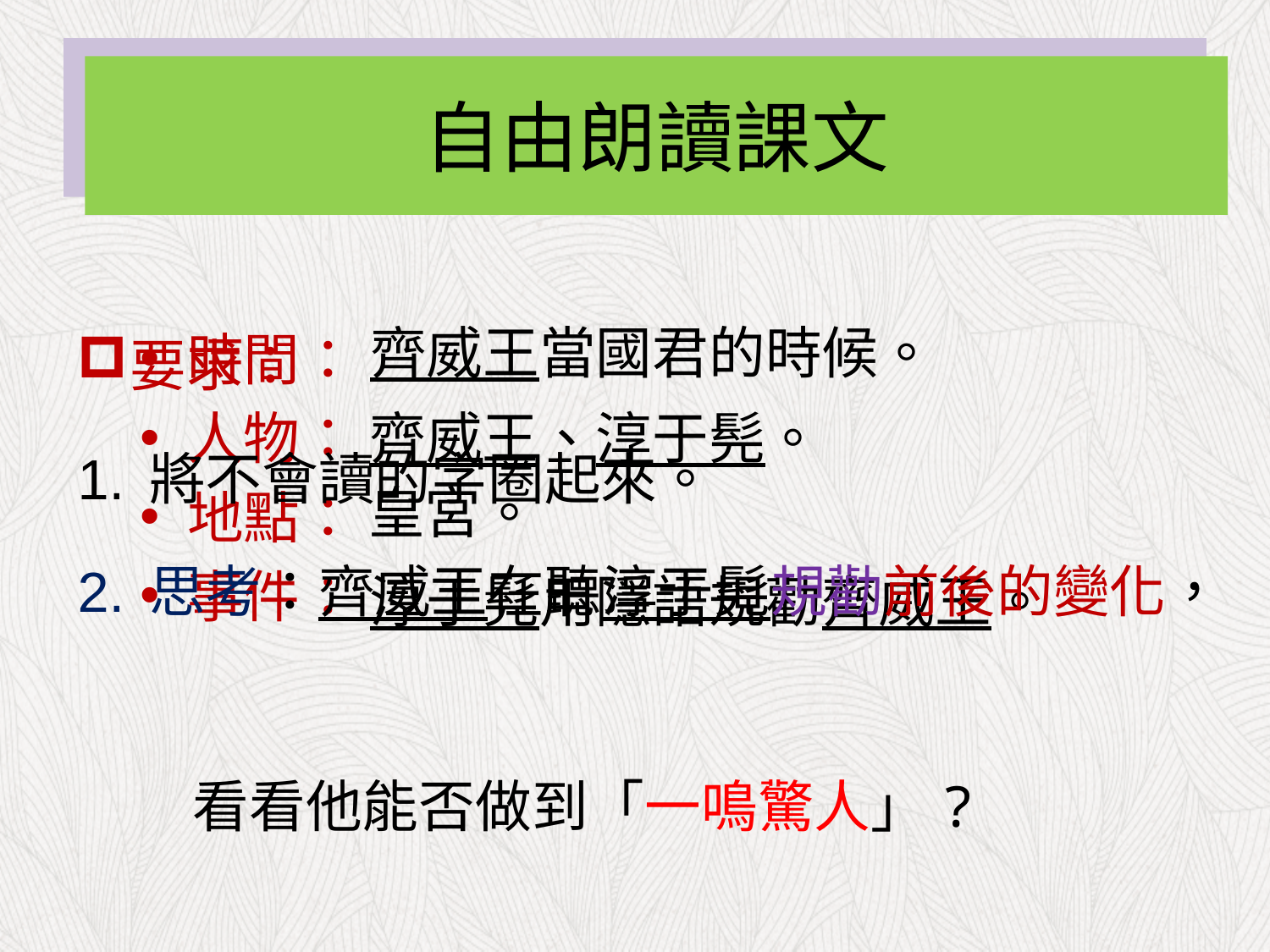

# 擇要課文內容大意
自由朗讀課文
齊威王當國君的時候。
時間：
人物：
地點：
事件：
要求：
將不會讀的字圈起來。
思考：齊威王在聽淳于髡規勸前後的變化，
        看看他能否做到「一鳴驚人」?

齊威王、淳于髡。
皇宮。
淳于髡用隱語規勸齊威王。